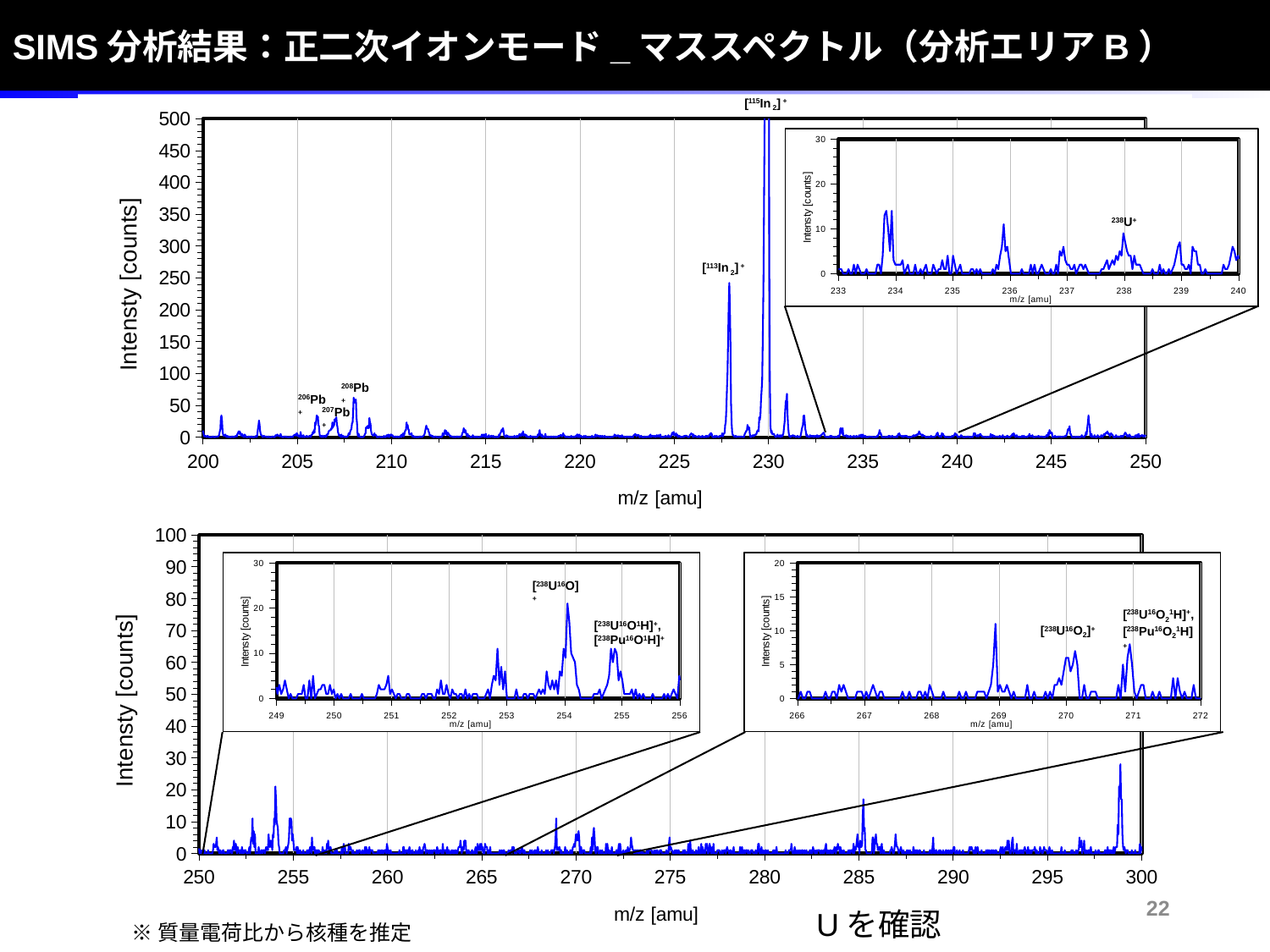

SIMS分析結果：正二次イオンモード_マススペクトル（分析エリアB）
[115In 2] +

### Chart: Intensty [counts]

| Category |  |  |
|---|---|---|

### Chart: Intensty [counts]

| Category |  |  |
|---|---|---|
238U+
[113In 2] +
208Pb+
206Pb+
207Pb+

### Chart: Intensty [counts]

| Category |  |  |
|---|---|---|

### Chart: Intensty [counts]

| Category |  |  |
|---|---|---|

### Chart: Intensty [counts]

| Category |  |  |
|---|---|---|
[238U16O]+
[238U16O21H]+,
[238Pu16O21H]+
[238U16O1H]+,
[238Pu16O1H]+
[238U16O2]+
22
Uを確認
※質量電荷比から核種を推定